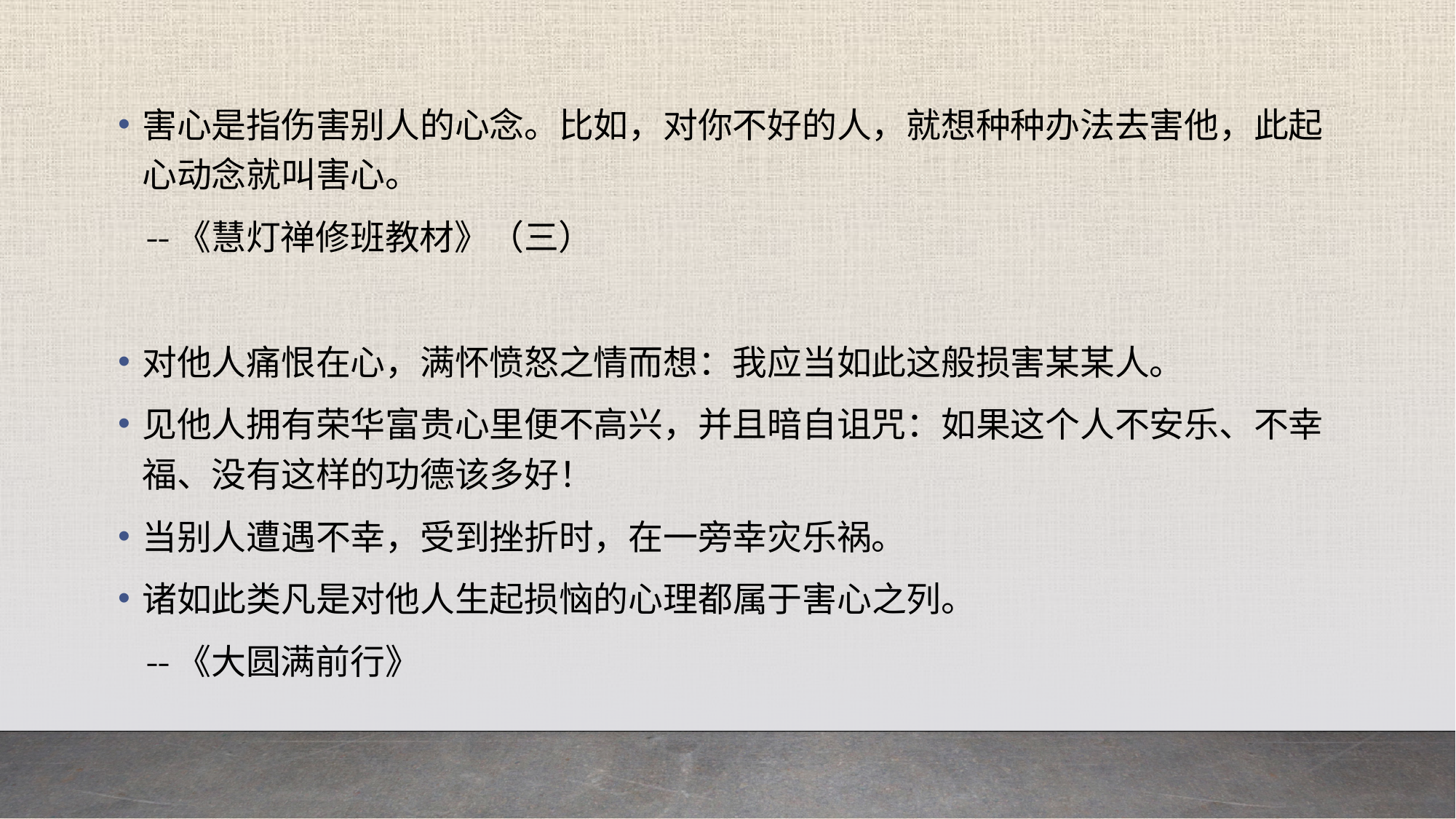

害心是指伤害别人的心念。比如，对你不好的人，就想种种办法去害他，此起心动念就叫害心。
   --《慧灯禅修班教材》（三）

对他人痛恨在心，满怀愤怒之情而想：我应当如此这般损害某某人。
见他人拥有荣华富贵心里便不高兴，并且暗自诅咒：如果这个人不安乐、不幸福、没有这样的功德该多好！
当别人遭遇不幸，受到挫折时，在一旁幸灾乐祸。
诸如此类凡是对他人生起损恼的心理都属于害心之列。
   --《大圆满前行》